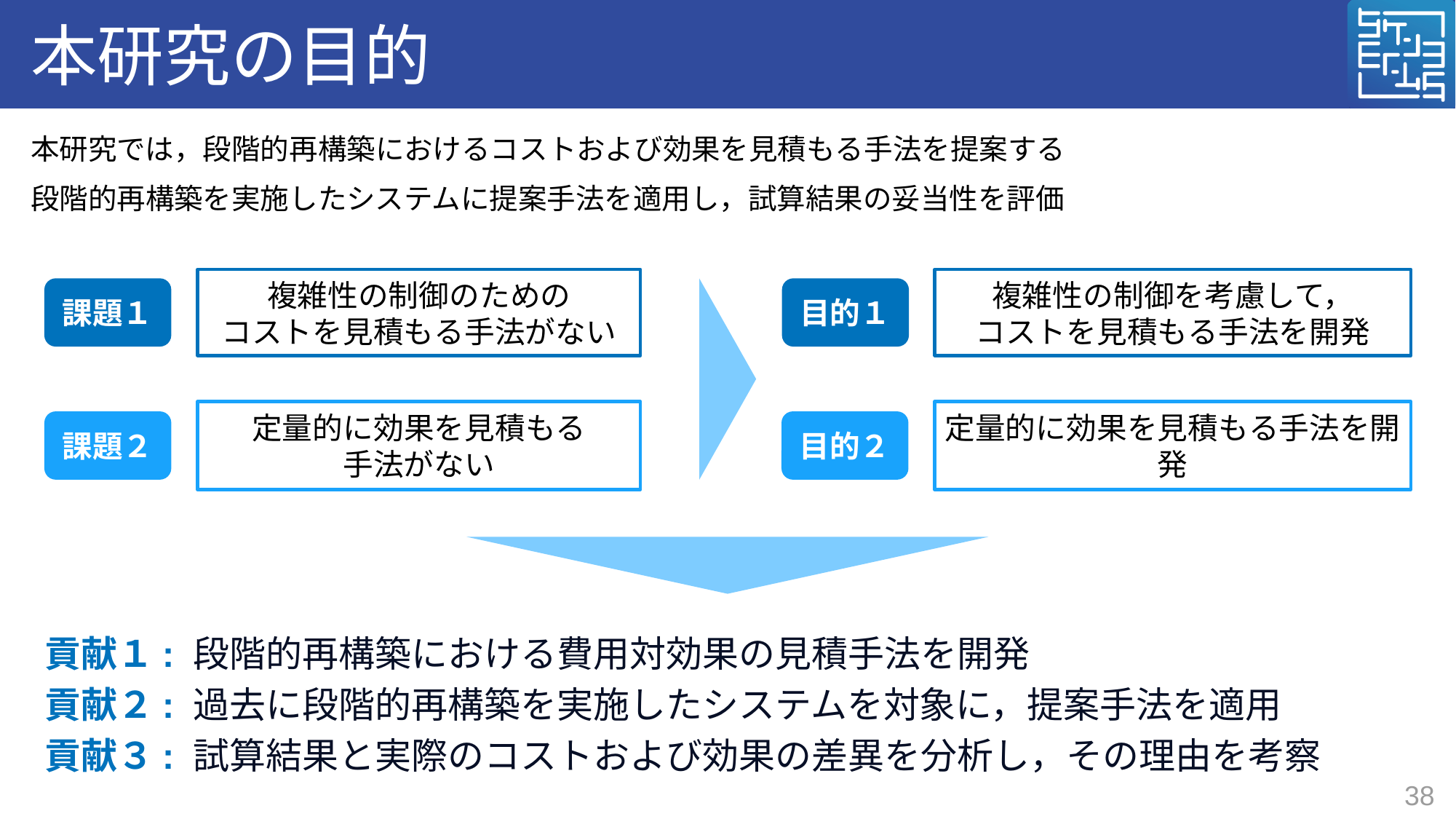

# 本研究の目的
本研究では，段階的再構築におけるコストおよび効果を見積もる手法を提案する
段階的再構築を実施したシステムに提案手法を適用し，試算結果の妥当性を評価

複雑性の制御のための
コストを見積もる手法がない
複雑性の制御を考慮して，
コストを見積もる手法を開発
課題１
目的１

定量的に効果を見積もる
手法がない
定量的に効果を見積もる手法を開発
課題２
目的２

貢献１: 段階的再構築における費用対効果の見積手法を開発
貢献２: 過去に段階的再構築を実施したシステムを対象に，提案手法を適用
貢献３: 試算結果と実際のコストおよび効果の差異を分析し，その理由を考察
38